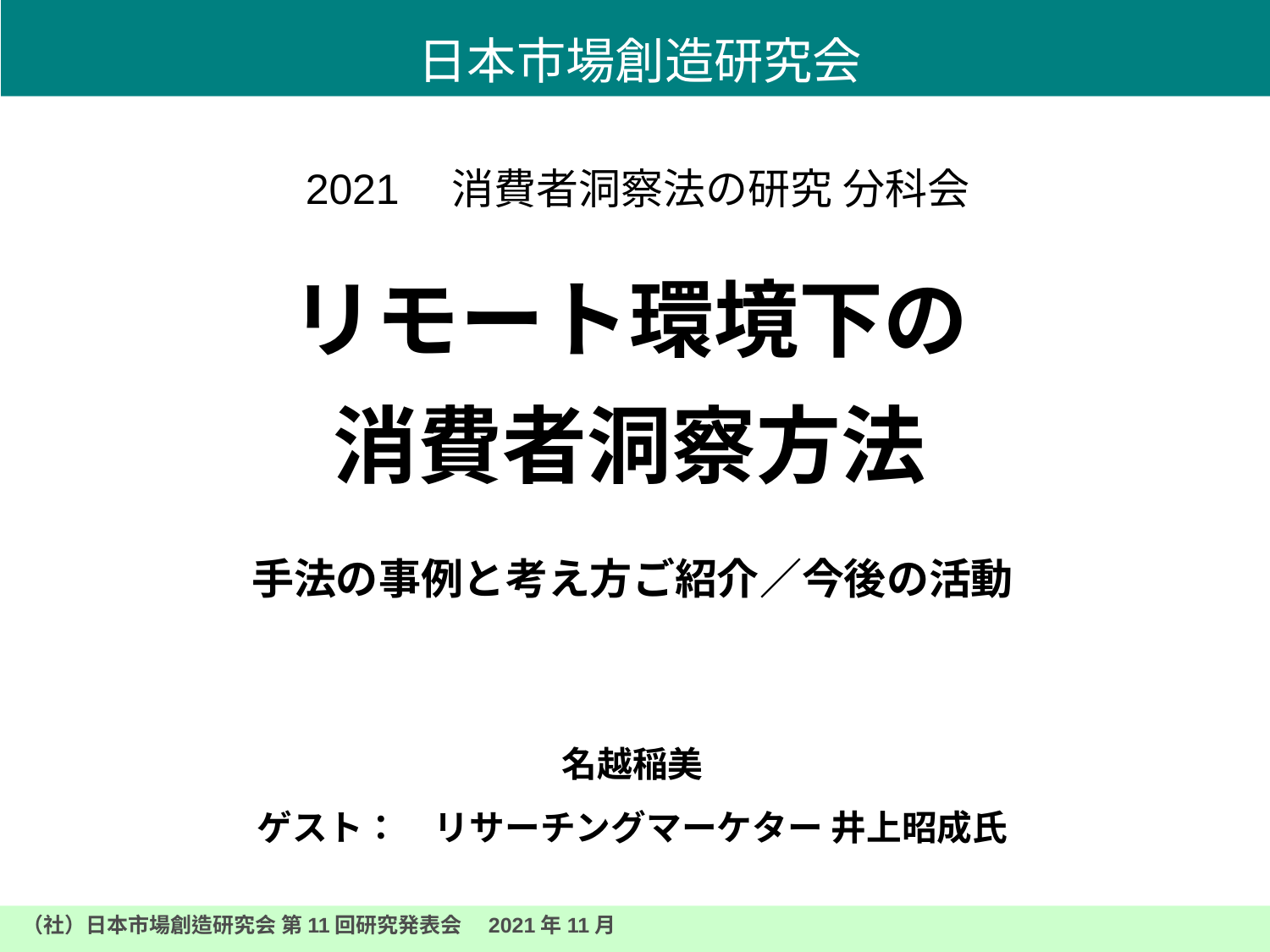

日本市場創造研究会
2021　消費者洞察法の研究 分科会
リモート環境下の
消費者洞察方法

手法の事例と考え方ご紹介／今後の活動
名越稲美
ゲスト：　リサーチングマーケター 井上昭成氏